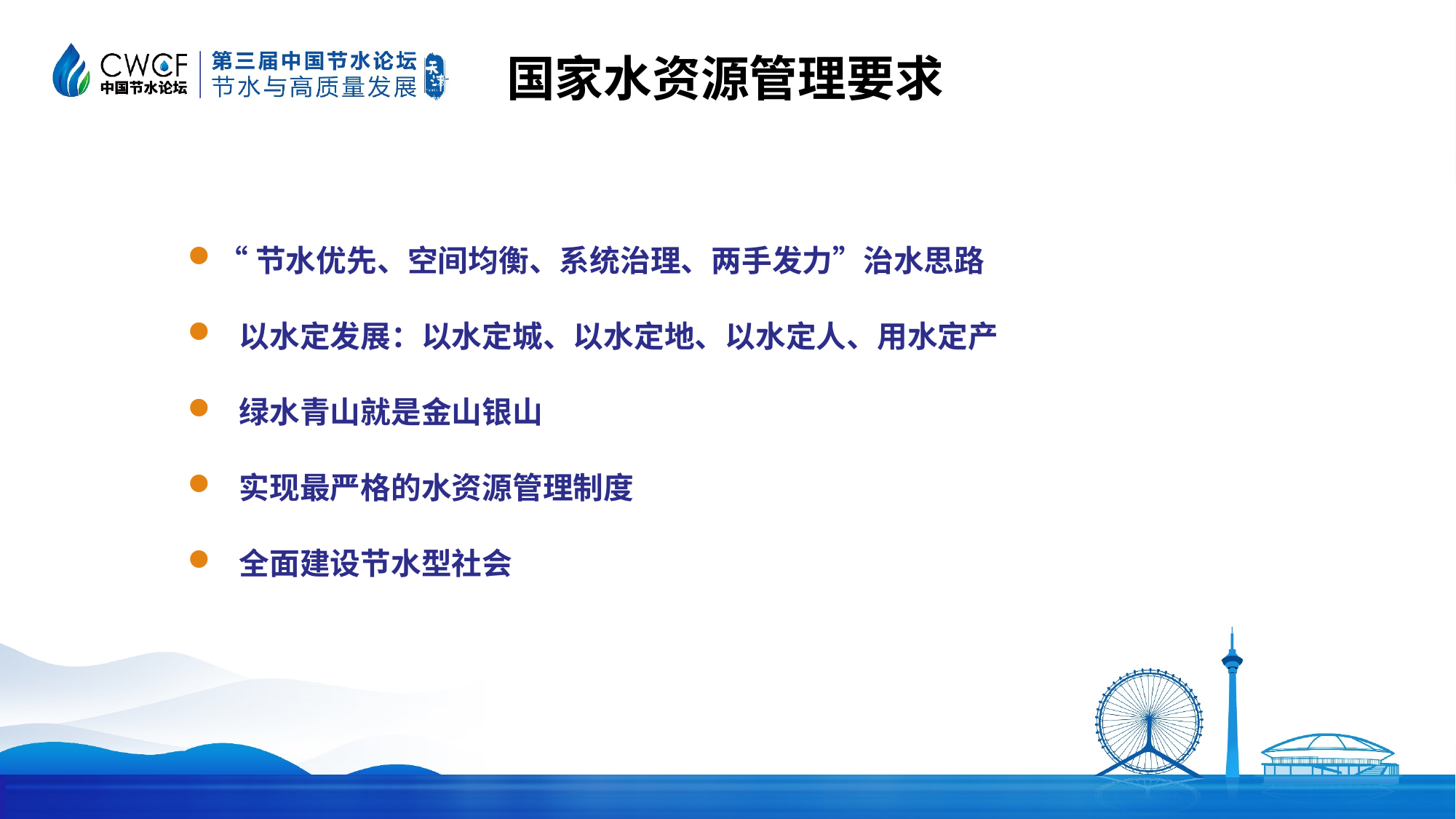

国家水资源管理要求
“节水优先、空间均衡、系统治理、两手发力”治水思路
  以水定发展：以水定城、以水定地、以水定人、用水定产
  绿水青山就是金山银山
  实现最严格的水资源管理制度
  全面建设节水型社会